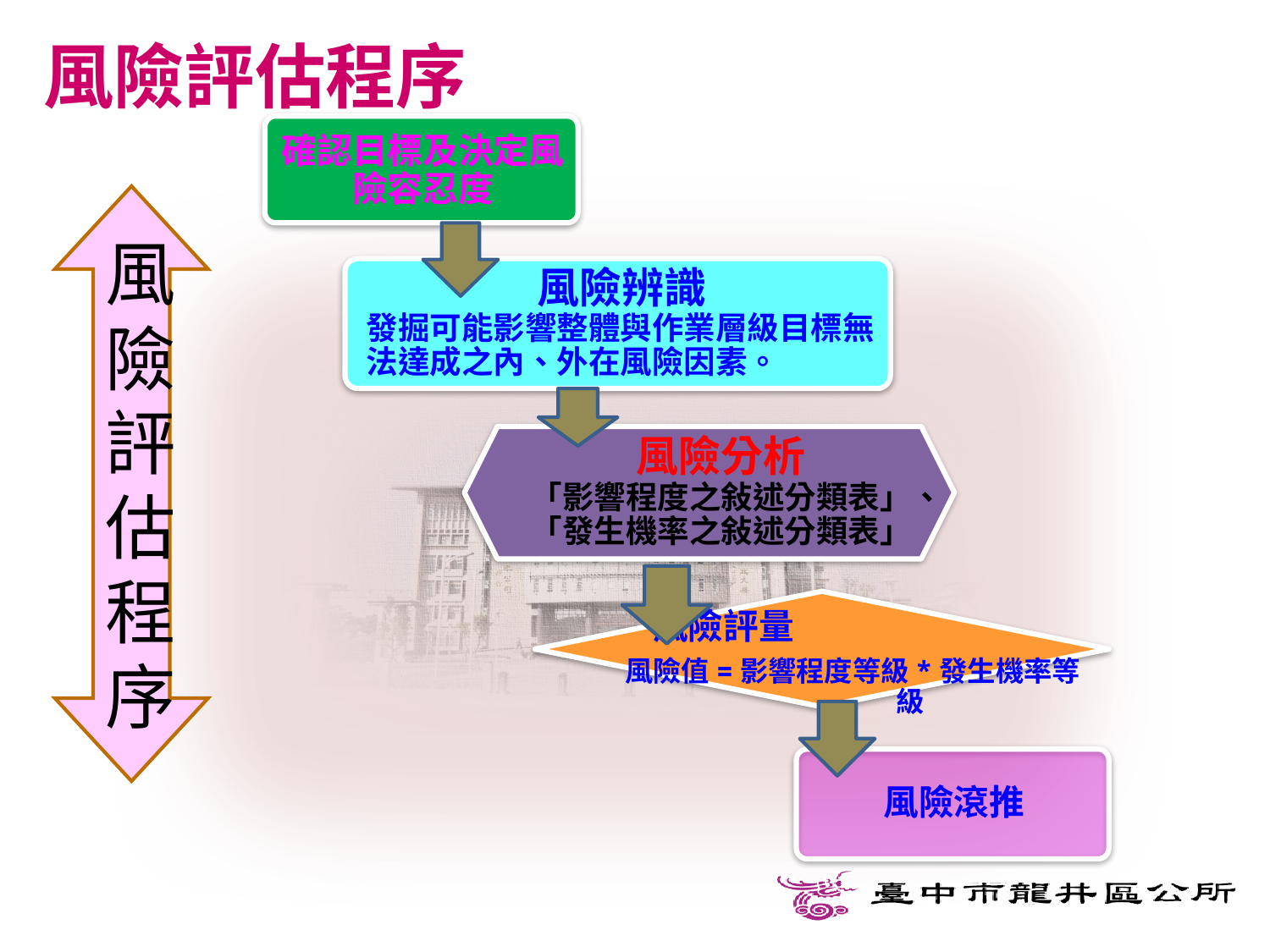

風險評估程序

確認目標及決定風險容忍度
風
險
評
估程序

風險辨識
發掘可能影響整體與作業層級目標無法達成之內、外在風險因素。

風險分析
「影響程度之敍述分類表」、「發生機率之敍述分類表」

     風險評量
       風險值=影響程度等級*發生機率等級

風險滾推